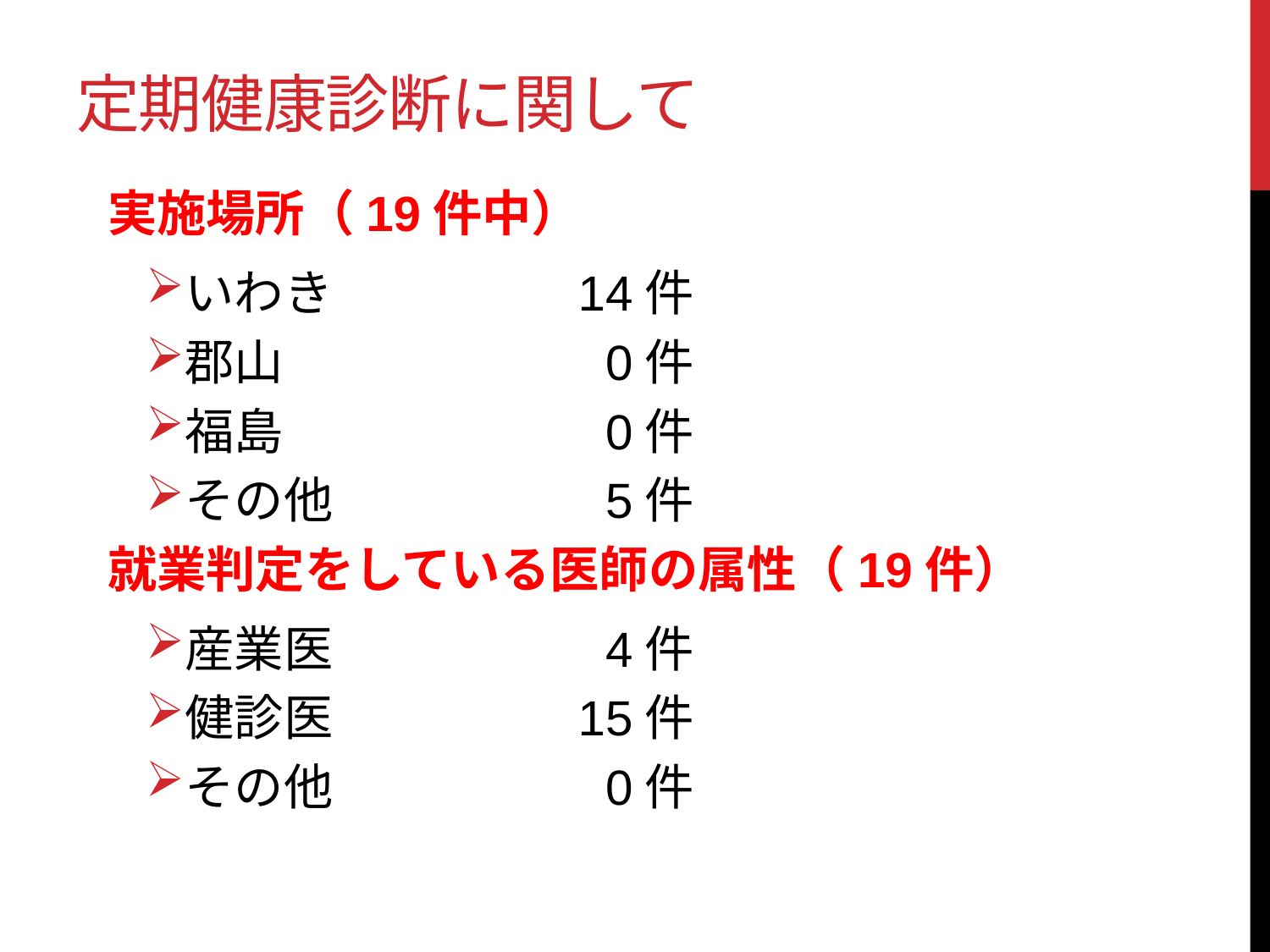

# 定期健康診断に関して
実施場所（19件中）
いわき	14件
郡山	0件
福島	0件
その他	5件
就業判定をしている医師の属性（19件）
産業医	4件
健診医	15件
その他	0件